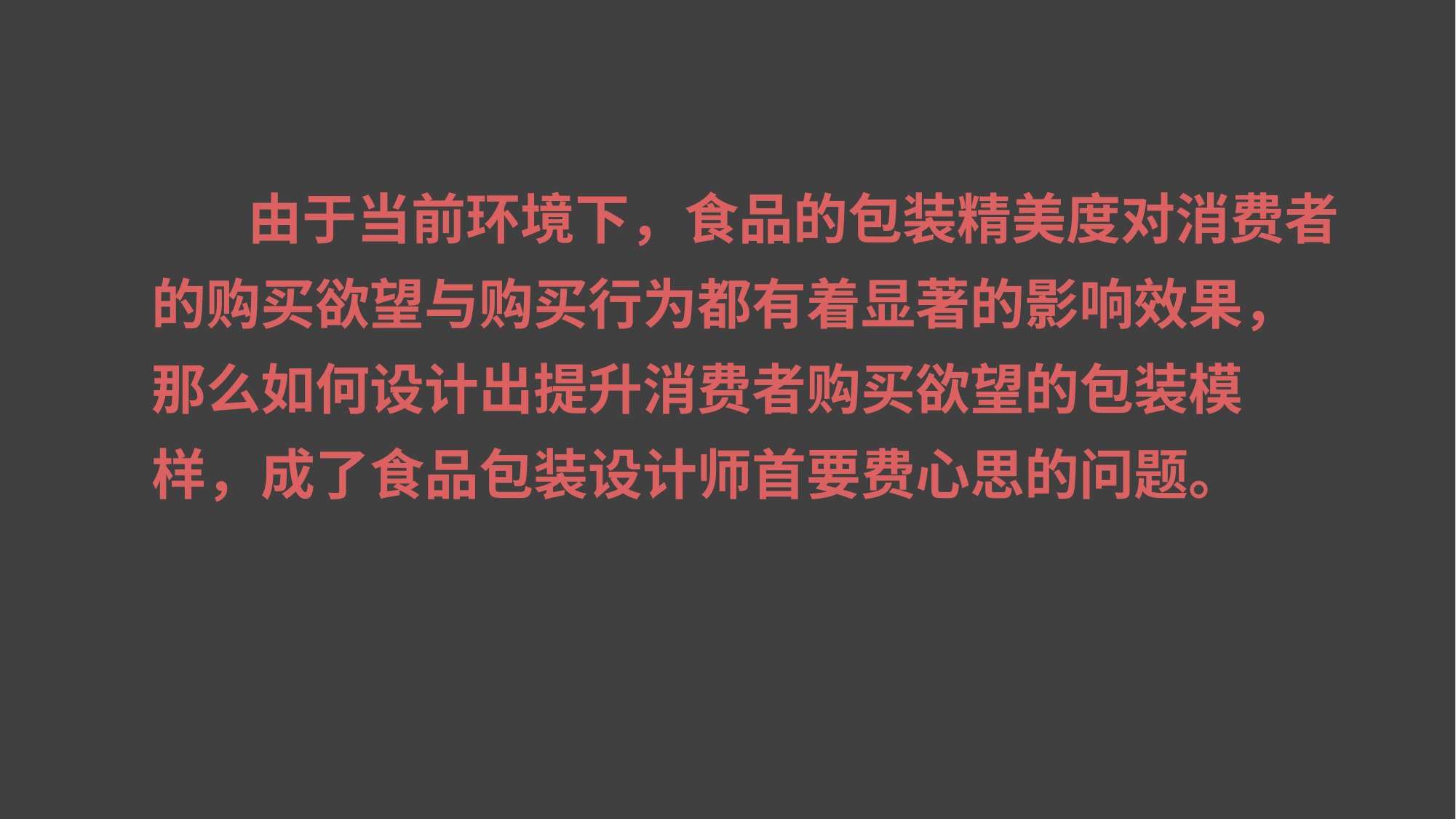

由于当前环境下，食品的包装精美度对消费者的购买欲望与购买行为都有着显著的影响效果，那么如何设计出提升消费者购买欲望的包装模样，成了食品包装设计师首要费心思的问题。